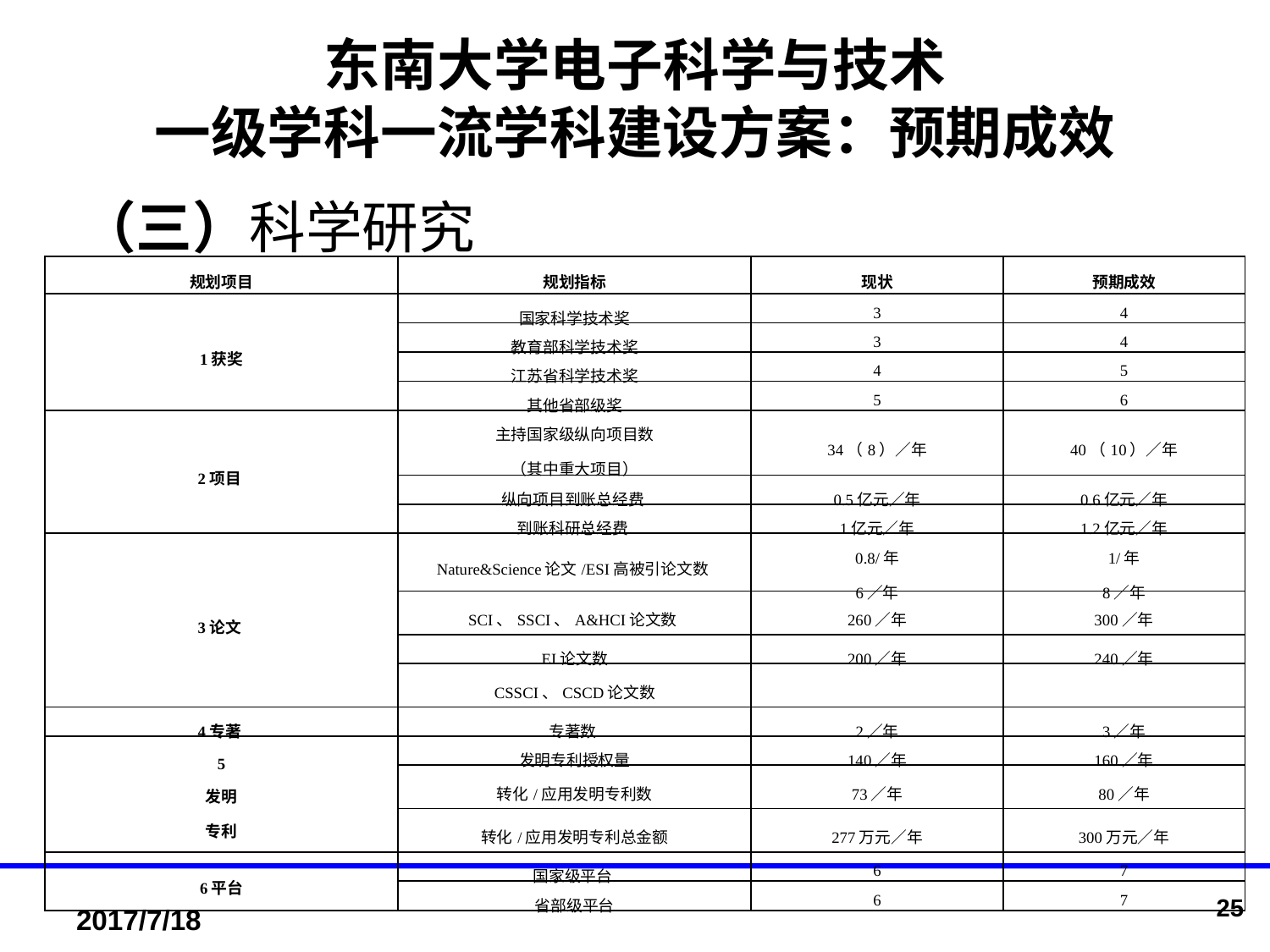

# 东南大学电子科学与技术 一级学科一流学科建设方案：预期成效
（三）科学研究
| 规划项目 | 规划指标 | 现状 | 预期成效 |
| --- | --- | --- | --- |
| 1获奖 | 国家科学技术奖 | 3 | 4 |
|  | 教育部科学技术奖 | 3 | 4 |
|  | 江苏省科学技术奖 | 4 | 5 |
|  | 其他省部级奖 | 5 | 6 |
| 2项目 | 主持国家级纵向项目数 （其中重大项目） | 34（8）／年 | 40（10）／年 |
|  | 纵向项目到账总经费 | 0.5亿元／年 | 0.6亿元／年 |
|  | 到账科研总经费 | 1亿元／年 | 1.2亿元／年 |
| 3论文 | Nature&Science论文/ESI高被引论文数 | 0.8/年 6／年 | 1/年 8／年 |
|  | SCI、SSCI、A&HCI论文数 | 260／年 | 300／年 |
|  | EI论文数 | 200／年 | 240／年 |
|  | CSSCI、CSCD论文数 |  |  |
| 4专著 | 专著数 | 2／年 | 3／年 |
| 5 发明 专利 | 发明专利授权量 | 140／年 | 160／年 |
|  | 转化/应用发明专利数 | 73／年 | 80／年 |
|  | 转化/应用发明专利总金额 | 277万元／年 | 300万元／年 |
| 6平台 | 国家级平台 | 6 | 7 |
|  | 省部级平台 | 6 | 7 |
25
2017/7/18